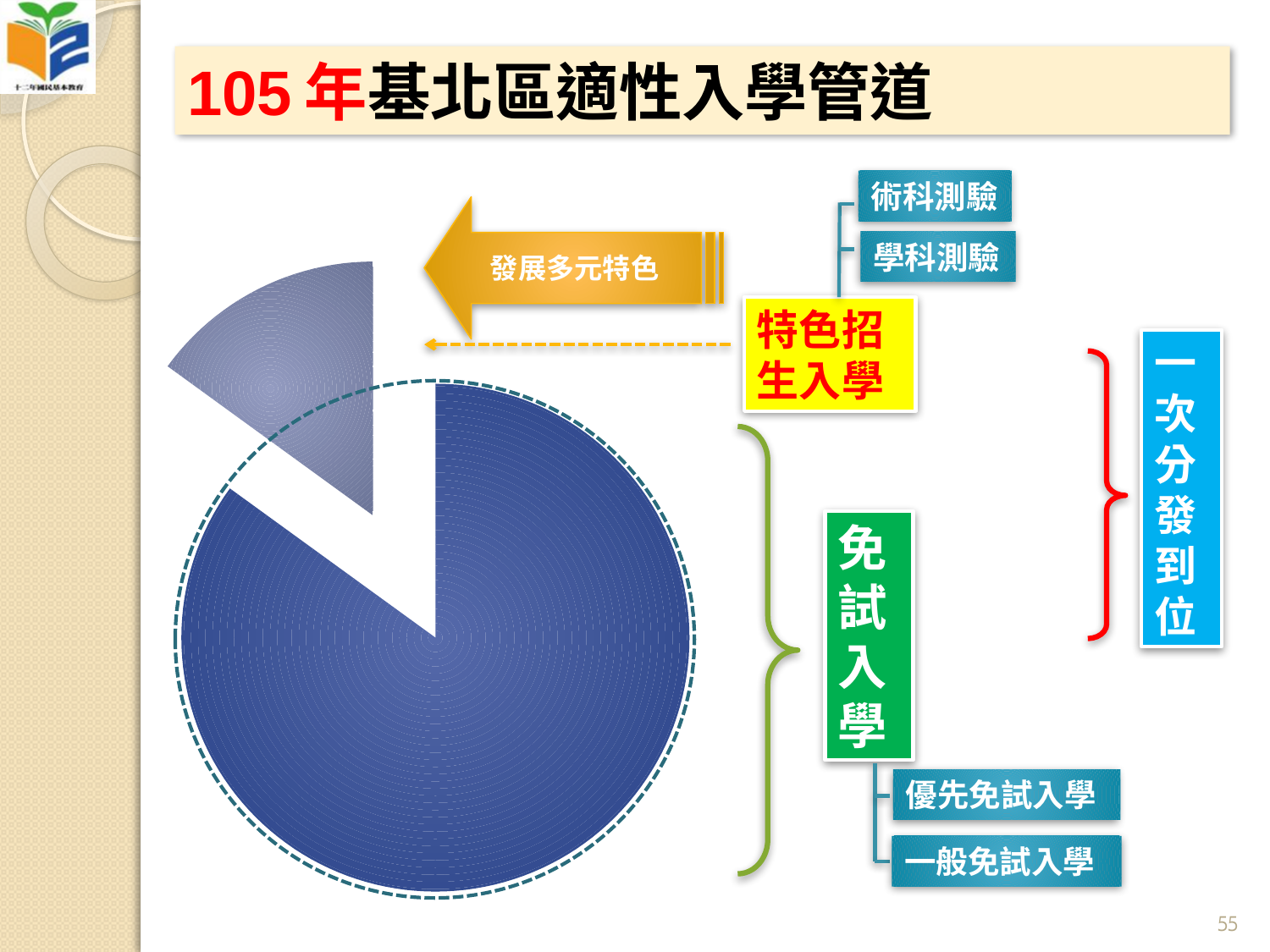

# 105年基北區適性入學管道
術科測驗
發展多元特色

### Chart

| Category |  |
|---|---|
學科測驗
特色招生入學
一
次
分
發
到
位

免試入學
優先免試入學
一般免試入學
55